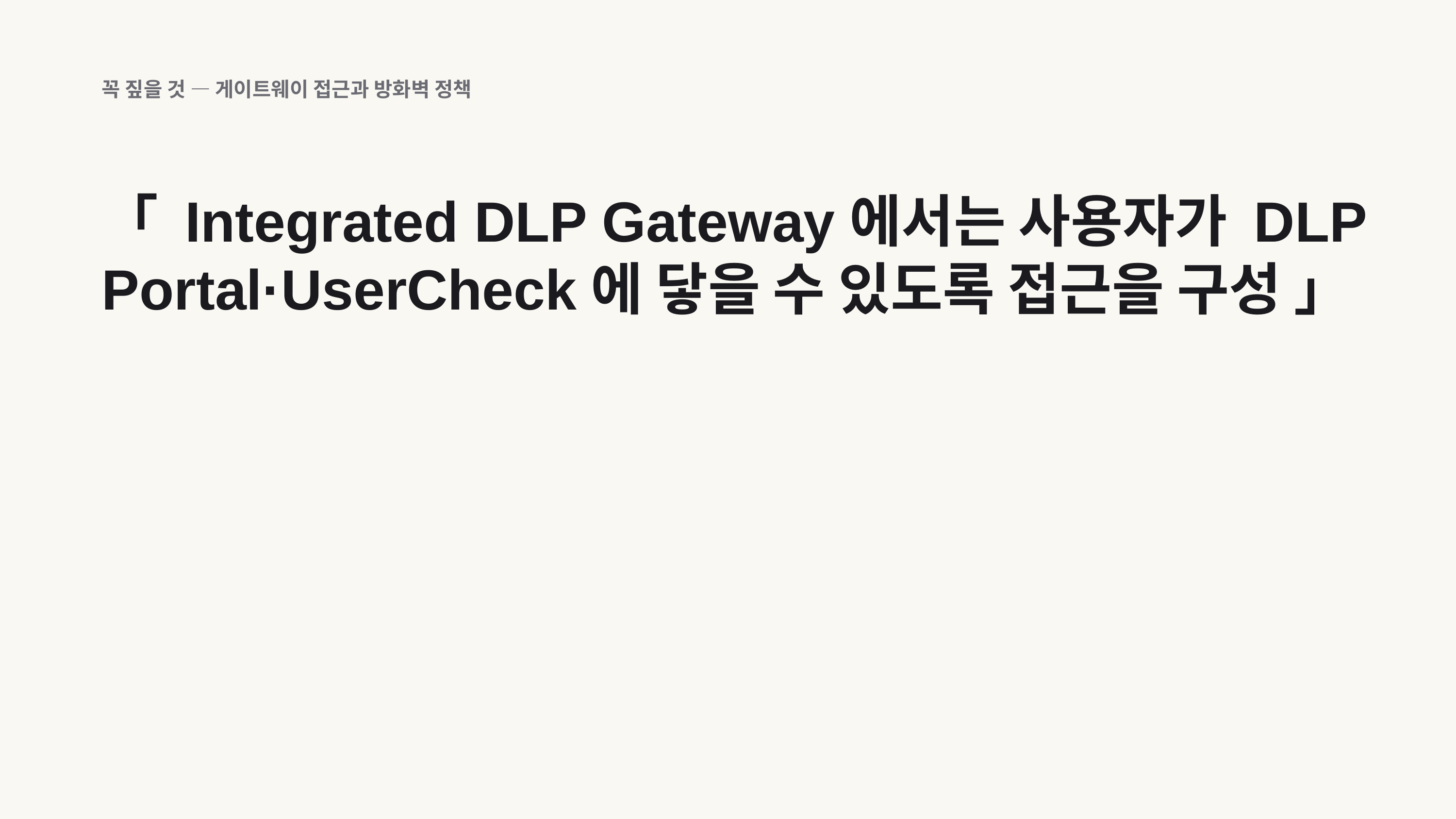

꼭 짚을 것 — 게이트웨이 접근과 방화벽 정책
「 Integrated DLP Gateway에서는 사용자가 DLP Portal·UserCheck에 닿을 수 있도록 접근을 구성 」